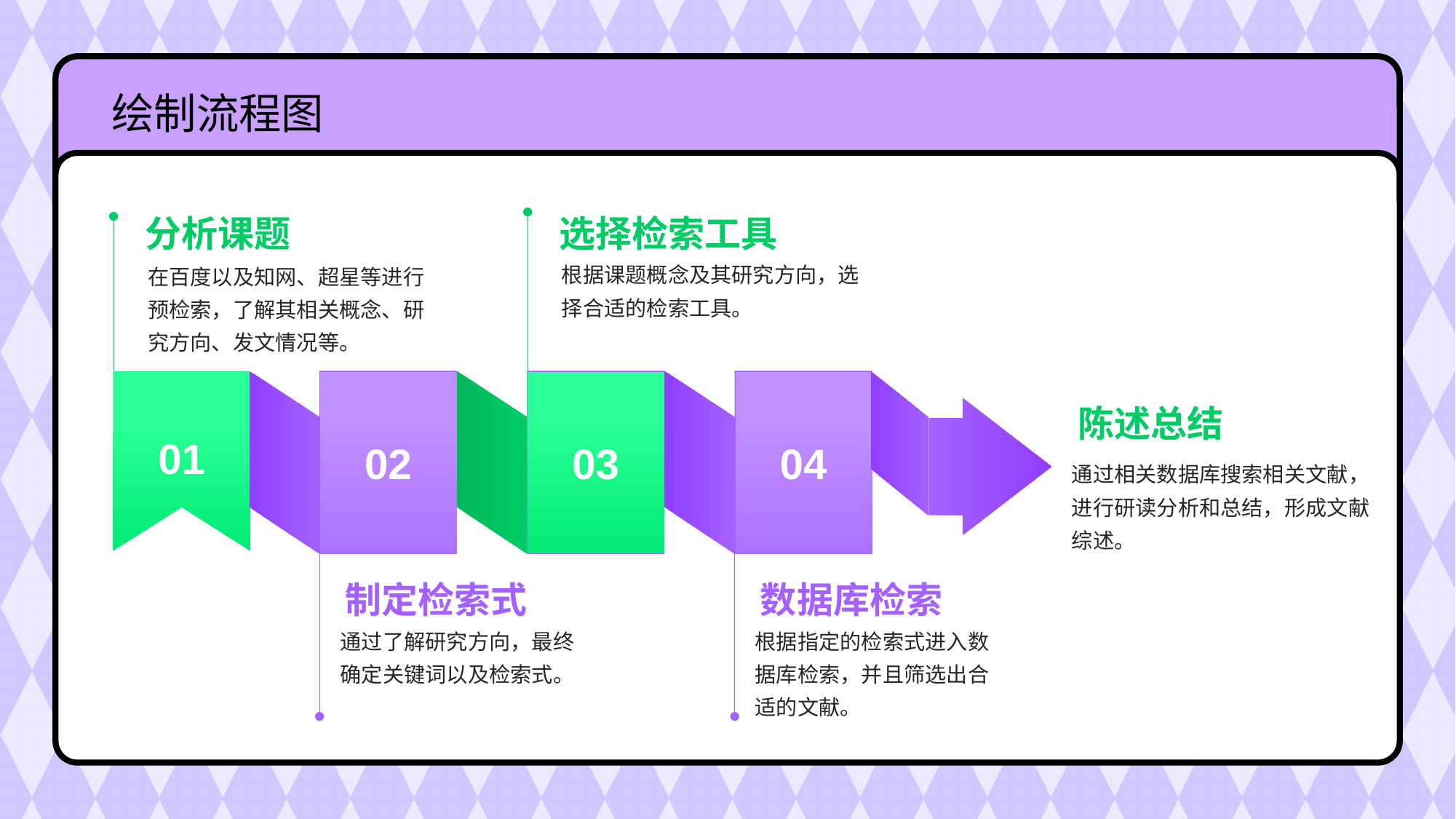

# 绘制流程图
分析课题
选择检索工具
根据课题概念及其研究方向，选择合适的检索工具。
在百度以及知网、超星等进行预检索，了解其相关概念、研究方向、发文情况等。
01
02
03
04
陈述总结

通过相关数据库搜索相关文献，进行研读分析和总结，形成文献综述。
制定检索式
数据库检索
通过了解研究方向，最终确定关键词以及检索式。
根据指定的检索式进入数据库检索，并且筛选出合适的文献。